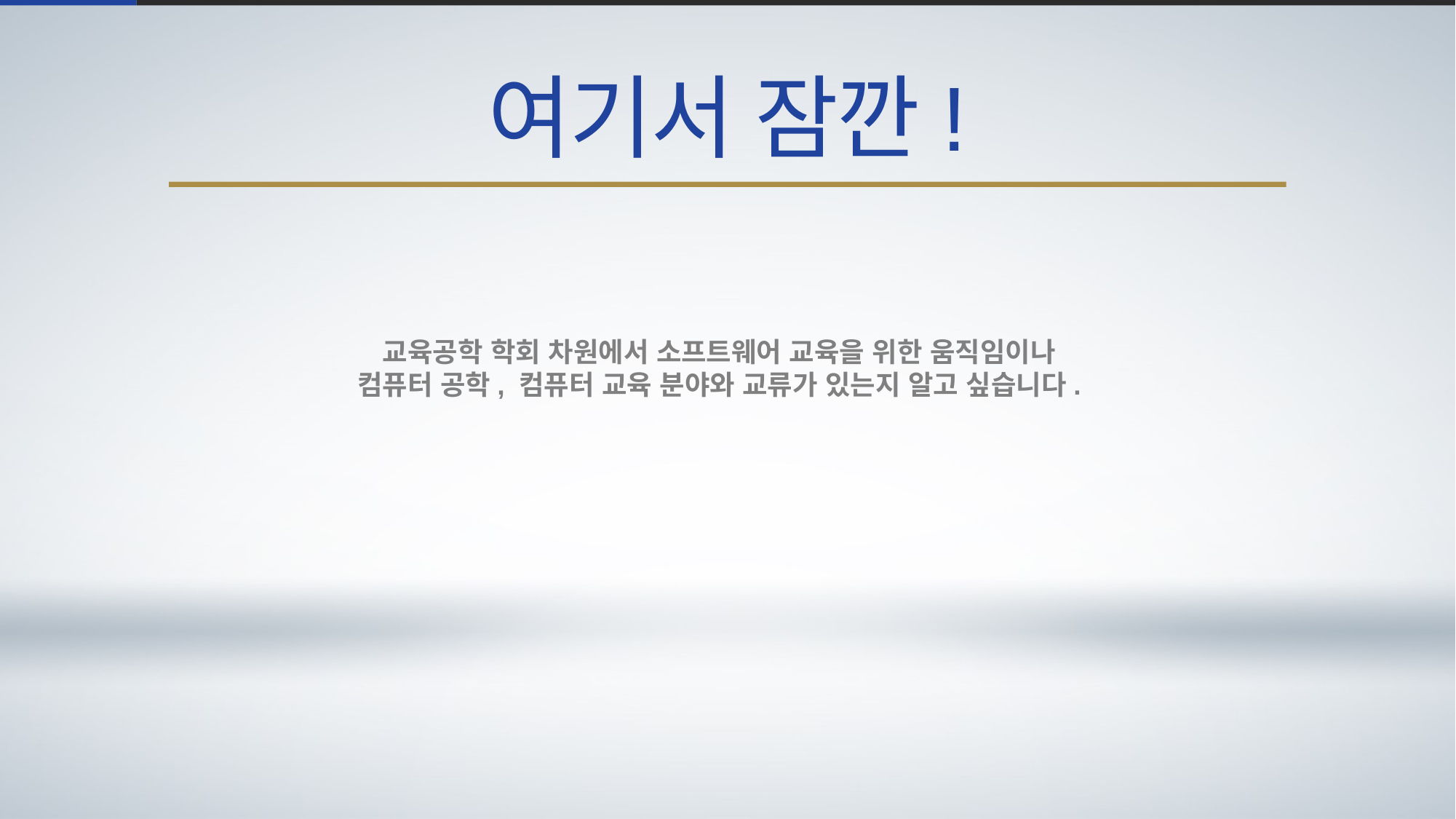

여기서 잠깐!

교육공학 학회 차원에서 소프트웨어 교육을 위한 움직임이나
컴퓨터 공학, 컴퓨터 교육 분야와 교류가 있는지 알고 싶습니다.